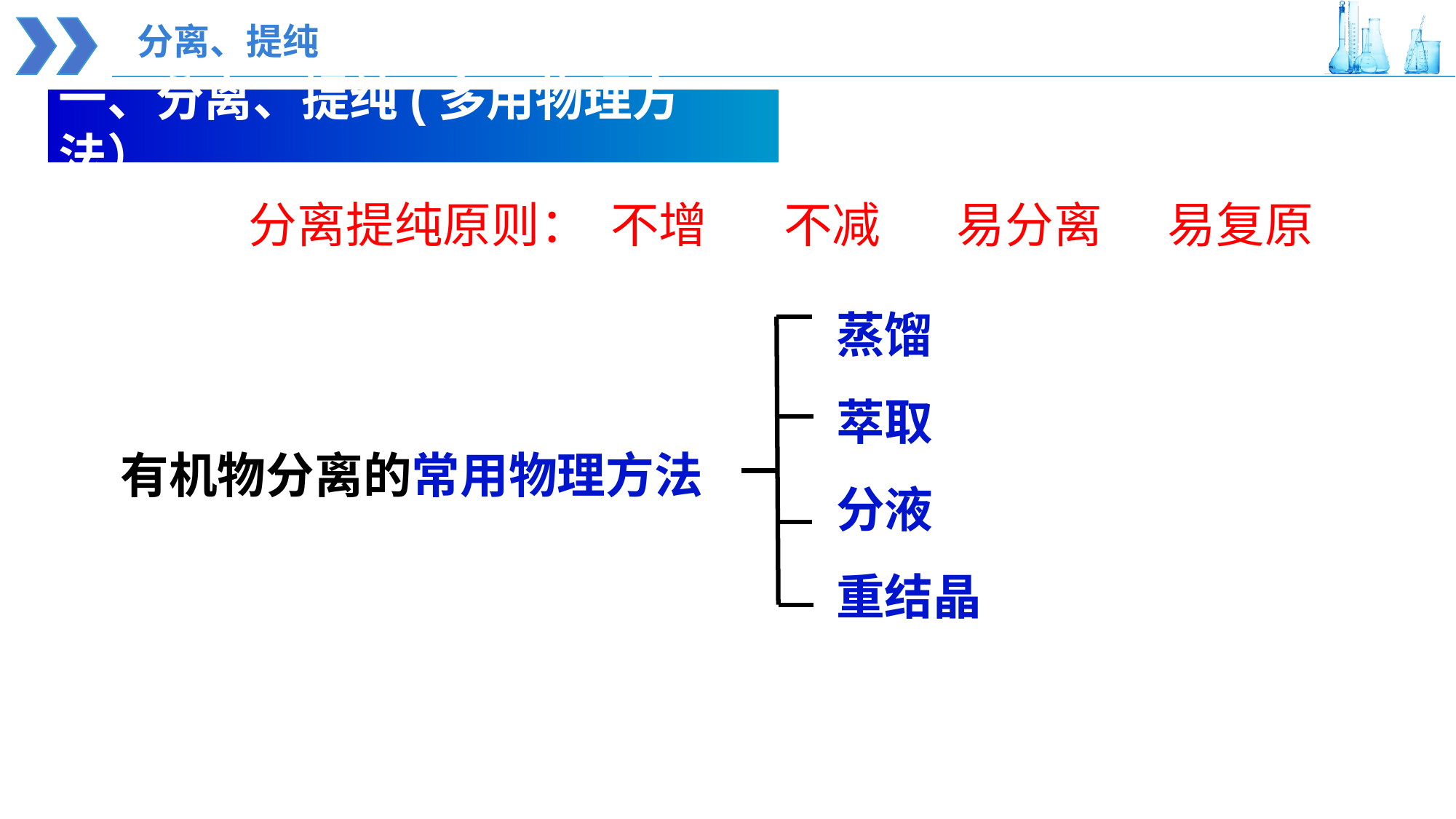

分离、提纯
一、分离、提纯(多用物理方法）
分离提纯原则：  不增       不减       易分离      易复原
蒸馏
萃取
分液
重结晶

有机物分离的常用物理方法